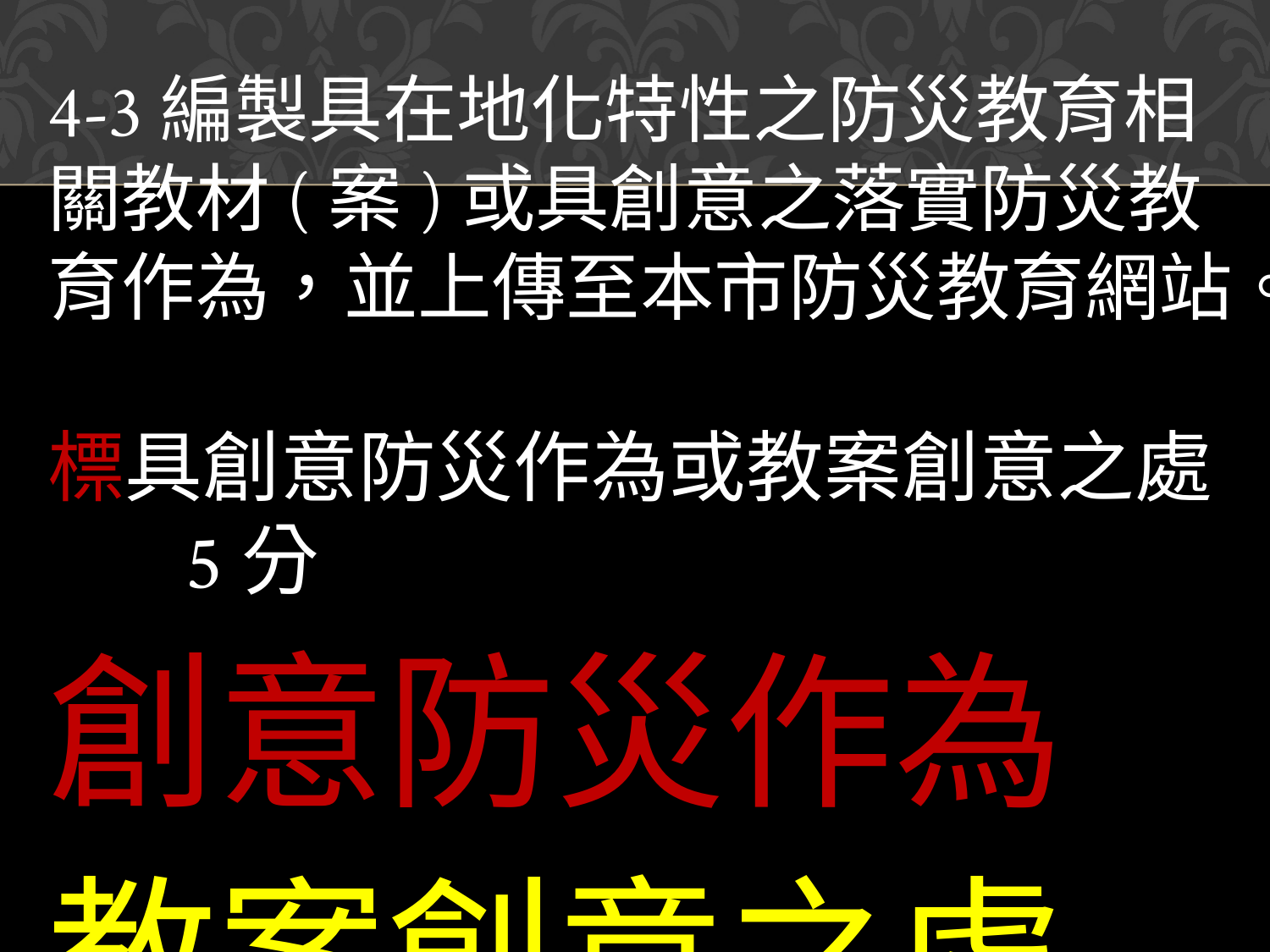

4-3編製具在地化特性之防災教育相關教材(案)或具創意之落實防災教育作為，並上傳至本市防災教育網站。
標具創意防災作為或教案創意之處
        5分
創意防災作為
教案創意之處